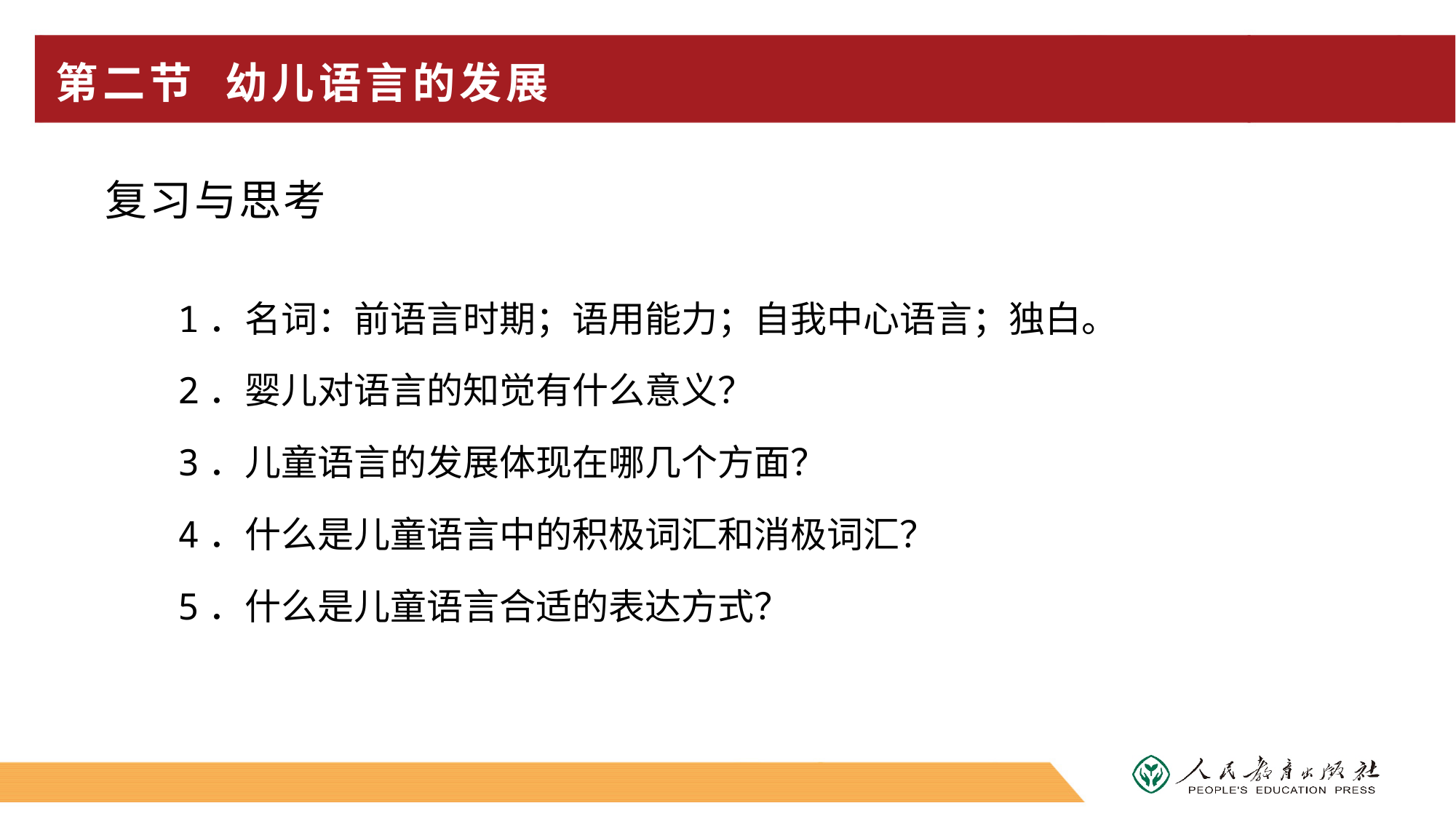

# 第二节  幼儿语言的发展
复习与思考
1．名词：前语言时期；语用能力；自我中心语言；独白。
2．婴儿对语言的知觉有什么意义？
3．儿童语言的发展体现在哪几个方面？
4．什么是儿童语言中的积极词汇和消极词汇？
5．什么是儿童语言合适的表达方式？